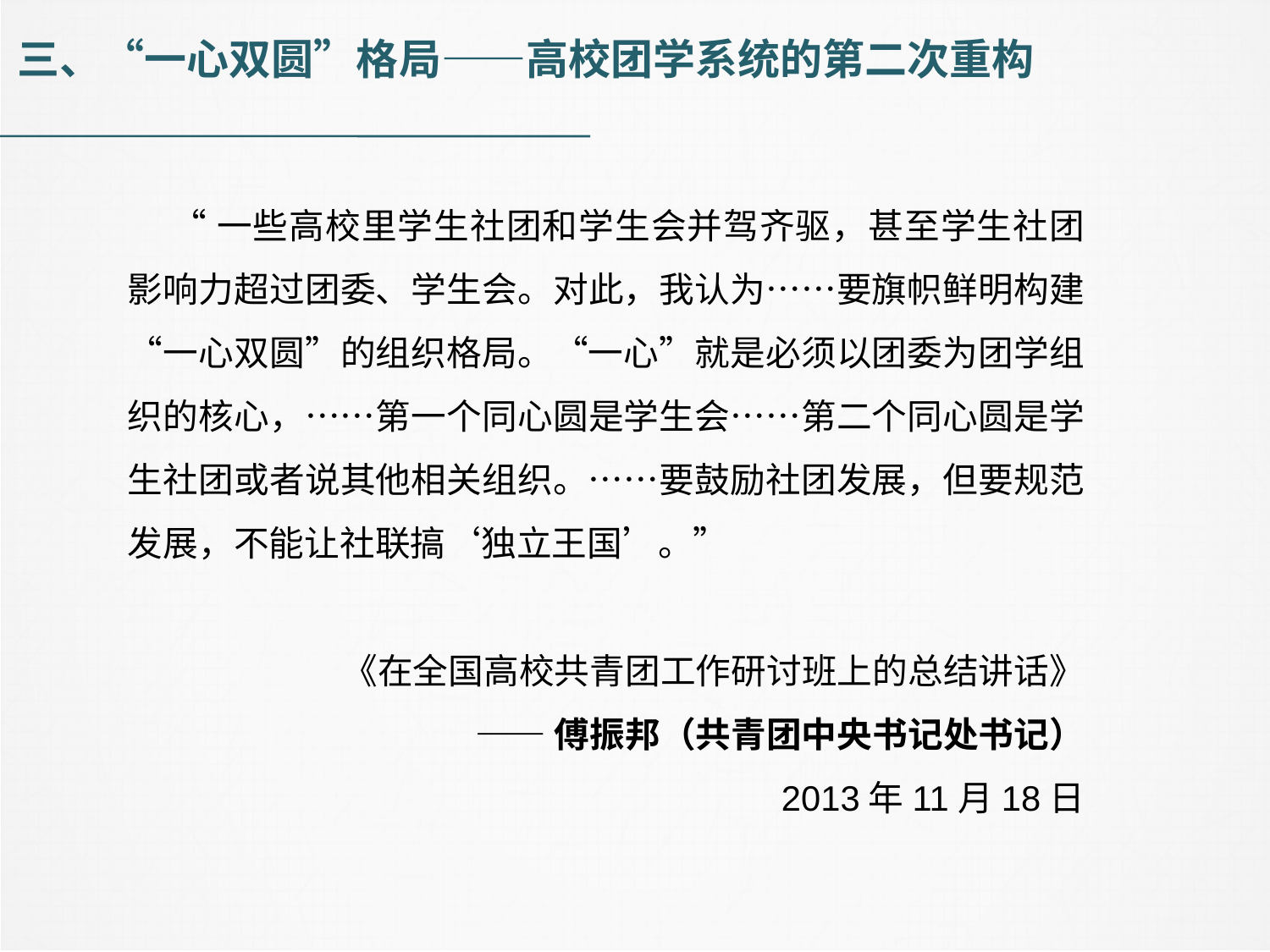

三、“一心双圆”格局——高校团学系统的第二次重构
     “一些高校里学生社团和学生会并驾齐驱，甚至学生社团影响力超过团委、学生会。对此，我认为……要旗帜鲜明构建“一心双圆”的组织格局。“一心”就是必须以团委为团学组织的核心，……第一个同心圆是学生会……第二个同心圆是学生社团或者说其他相关组织。……要鼓励社团发展，但要规范发展，不能让社联搞‘独立王国’。”

《在全国高校共青团工作研讨班上的总结讲话》
——傅振邦（共青团中央书记处书记）
2013年11月18日